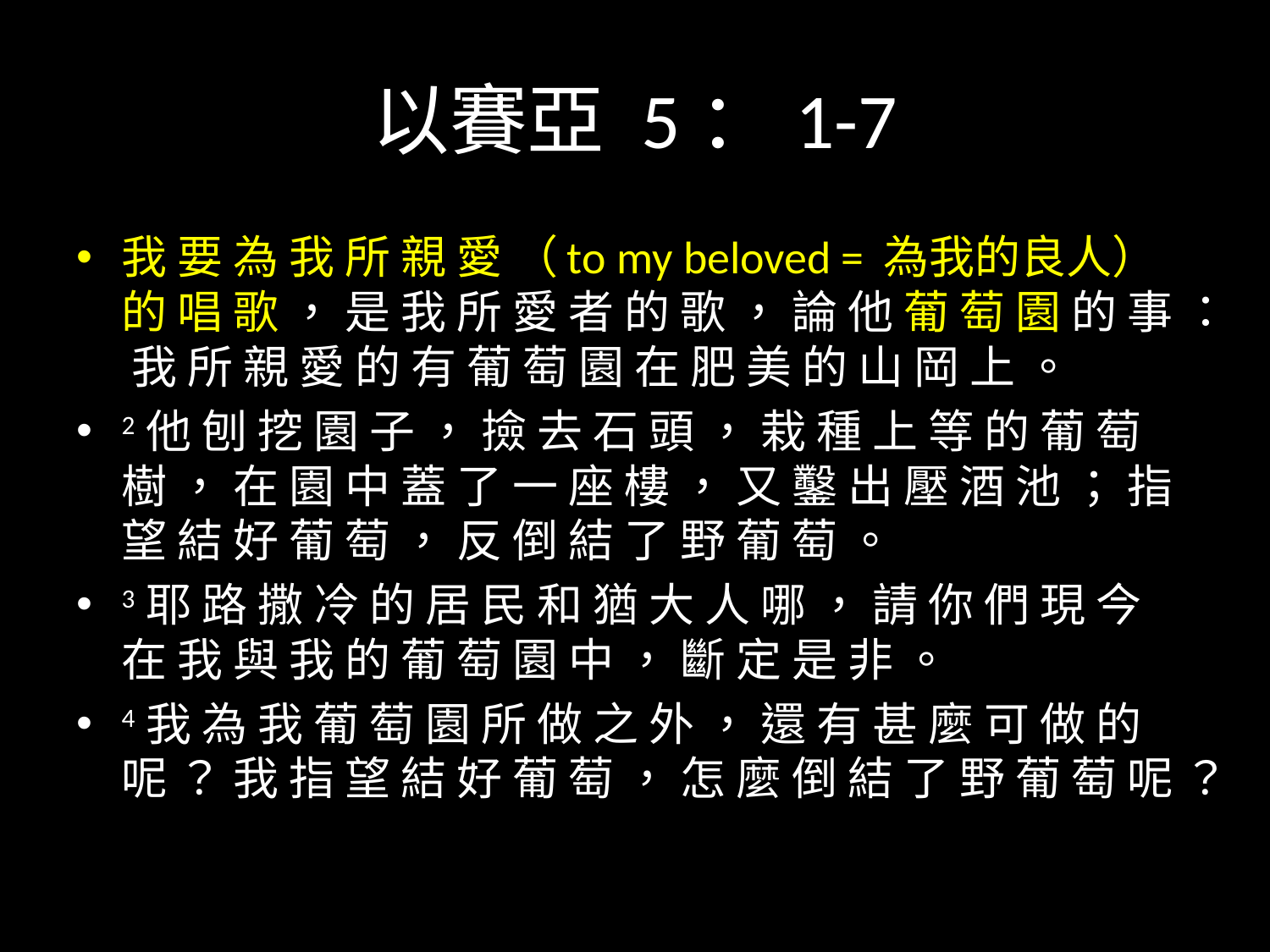

# 以賽亞 5：1-7
我 要 為 我 所 親 愛 （to my beloved = 為我的良人）的 唱 歌 ， 是 我 所 愛 者 的 歌 ， 論 他 葡 萄 園 的 事 ： 我 所 親 愛 的 有 葡 萄 園 在 肥 美 的 山 岡 上 。
2 他 刨 挖 園 子 ， 撿 去 石 頭 ， 栽 種 上 等 的 葡 萄 樹 ， 在 園 中 蓋 了 一 座 樓 ， 又 鑿 出 壓 酒 池 ； 指 望 結 好 葡 萄 ， 反 倒 結 了 野 葡 萄 。
3 耶 路 撒 冷 的 居 民 和 猶 大 人 哪 ， 請 你 們 現 今 在 我 與 我 的 葡 萄 園 中 ， 斷 定 是 非 。
4 我 為 我 葡 萄 園 所 做 之 外 ， 還 有 甚 麼 可 做 的 呢 ？ 我 指 望 結 好 葡 萄 ， 怎 麼 倒 結 了 野 葡 萄 呢 ？